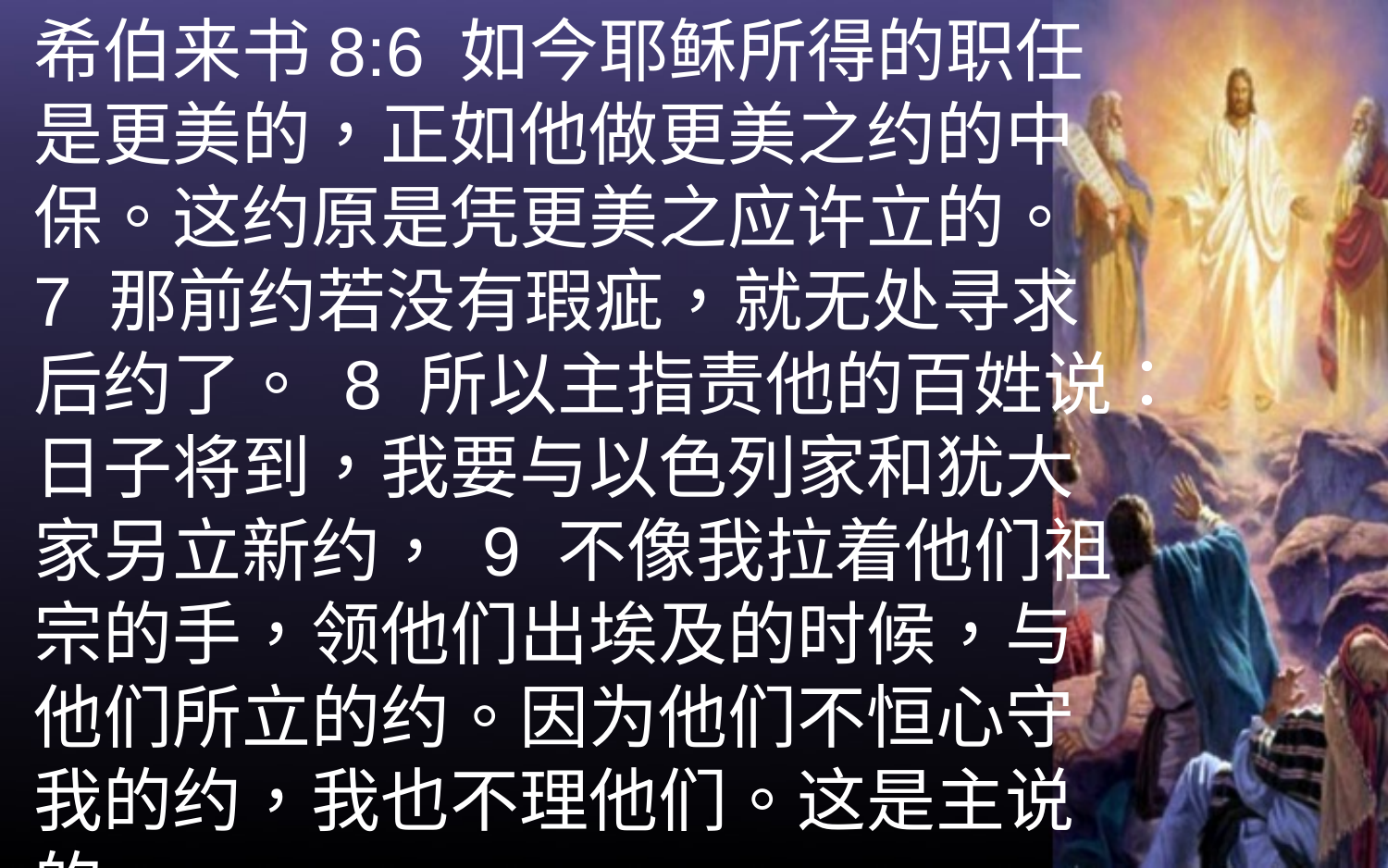

希伯来书8:6 如今耶稣所得的职任是更美的，正如他做更美之约的中保。这约原是凭更美之应许立的。 7 那前约若没有瑕疵，就无处寻求后约了。 8 所以主指责他的百姓说：日子将到，我要与以色列家和犹大家另立新约， 9 不像我拉着他们祖宗的手，领他们出埃及的时候，与他们所立的约。因为他们不恒心守我的约，我也不理他们。这是主说的。